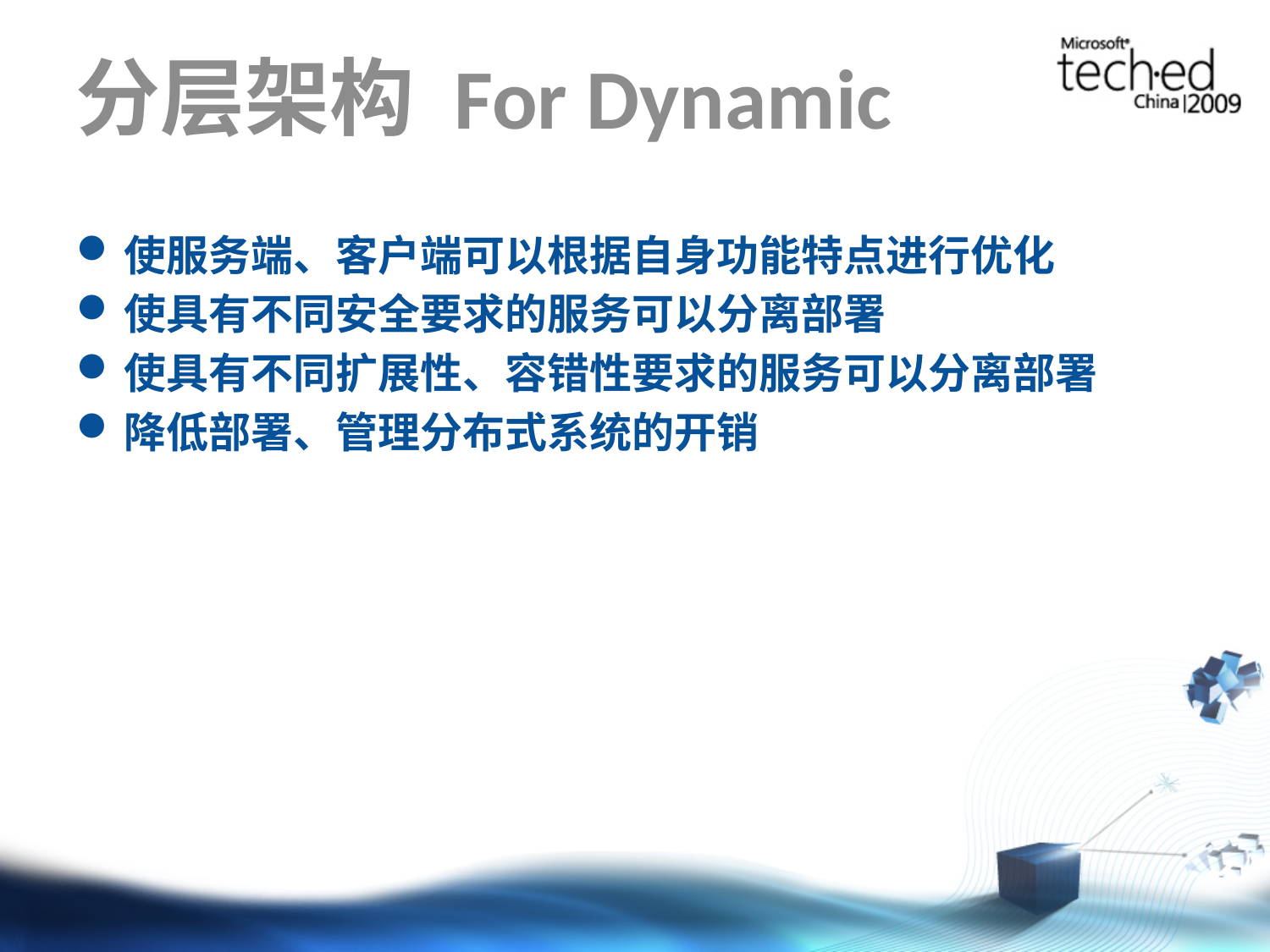

# 分层架构 For Dynamic
使服务端、客户端可以根据自身功能特点进行优化
使具有不同安全要求的服务可以分离部署
使具有不同扩展性、容错性要求的服务可以分离部署
降低部署、管理分布式系统的开销